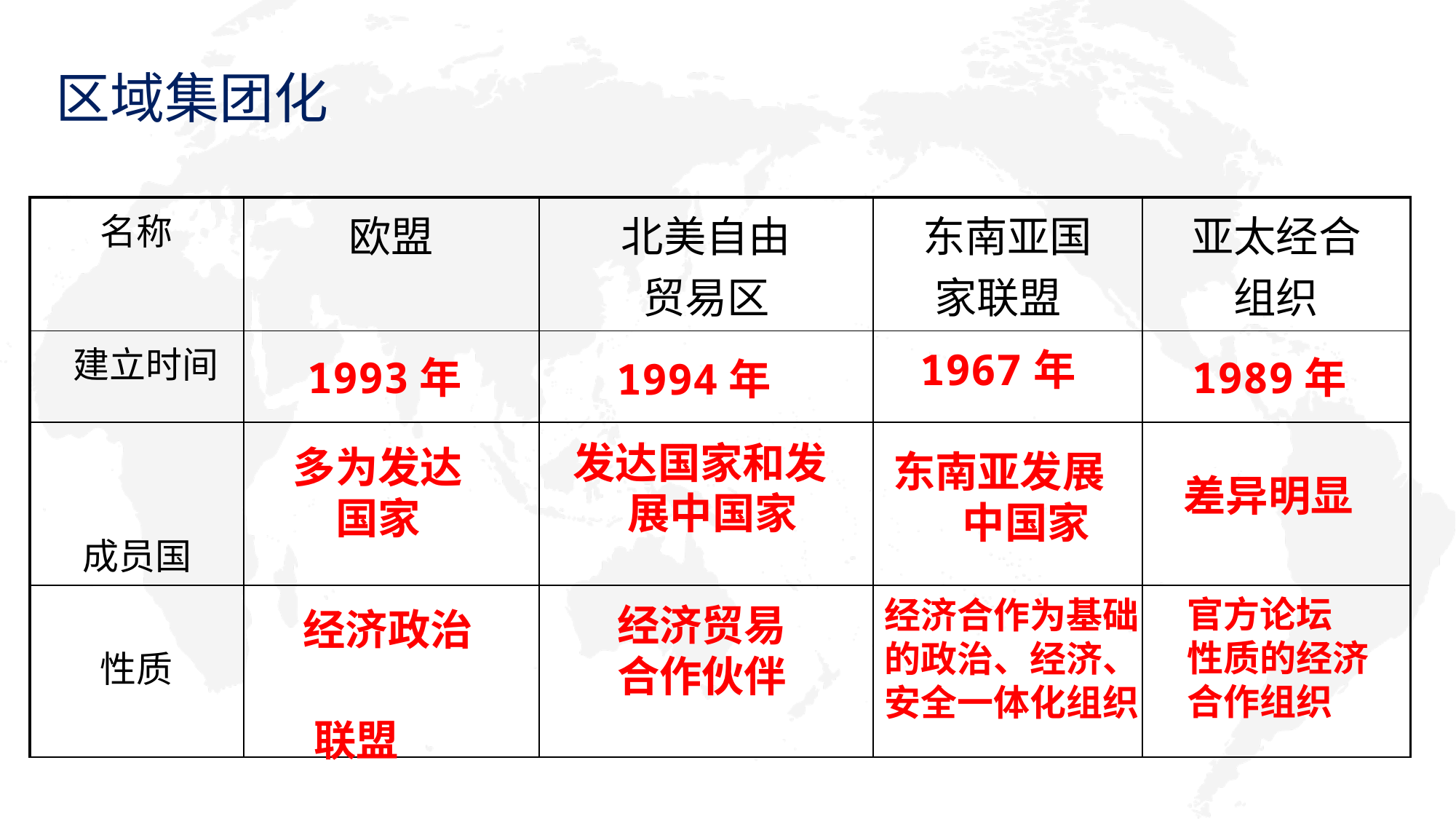

区域集团化
| 名称 | 欧盟 | 北美自由 贸易区 | 东南亚国 家联盟 | 亚太经合 组织 |
| --- | --- | --- | --- | --- |
| 建立时间 |  |  | 1967年 |  |
| 成员国 |  |  |  |  |
| 性质 |  |  |  |  |
1993年
1989年
1994年
发达国家和发展中国家
多为发达
国家
东南亚发展中国家
差异明显
官方论坛
性质的经济
合作组织
经济合作为基础
的政治、经济、
安全一体化组织

经济贸易
合作伙伴

 经济政治
  联盟